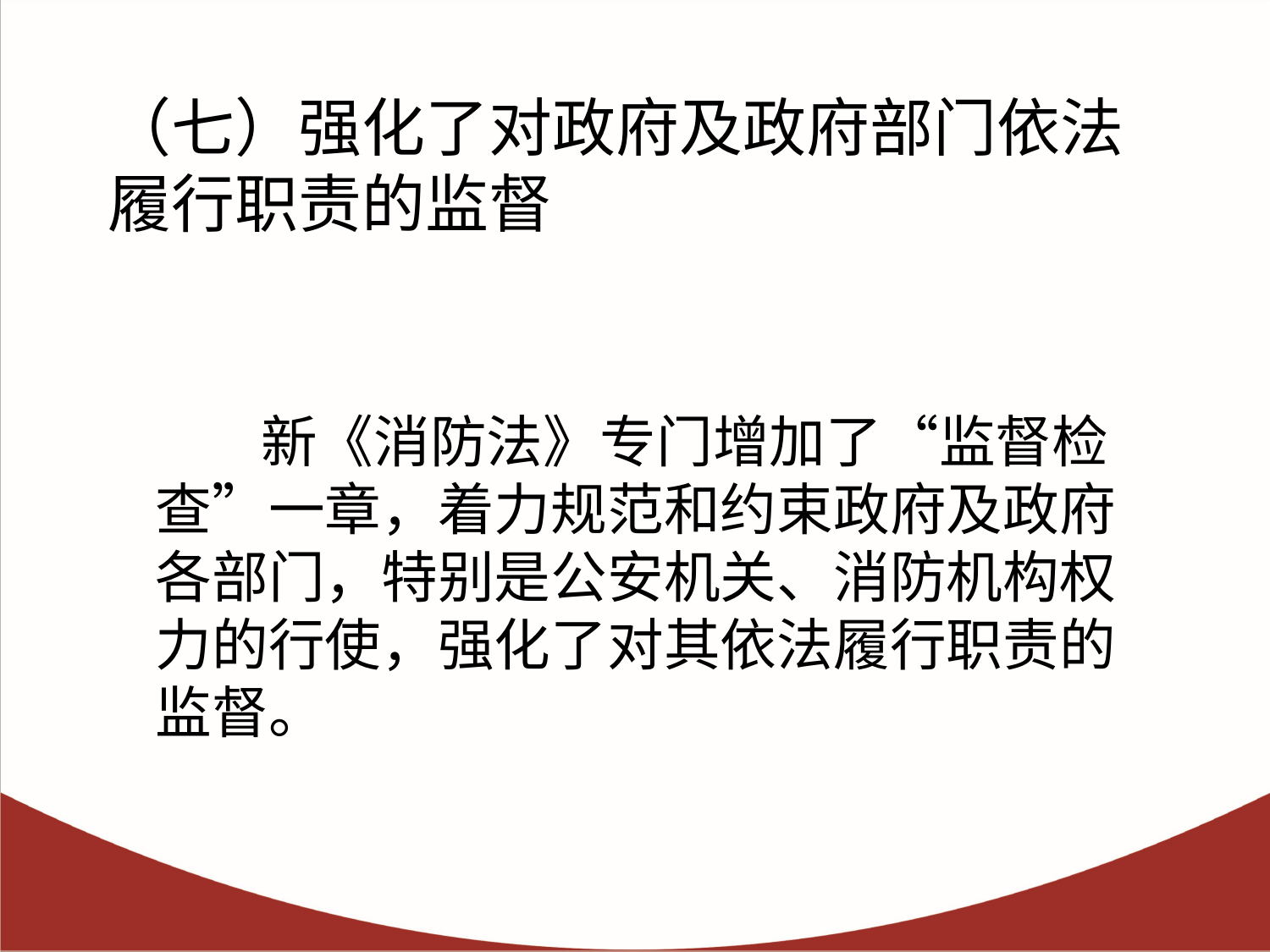

# （七）强化了对政府及政府部门依法履行职责的监督
           新《消防法》专门增加了“监督检查”一章，着力规范和约束政府及政府各部门，特别是公安机关、消防机构权力的行使，强化了对其依法履行职责的监督。